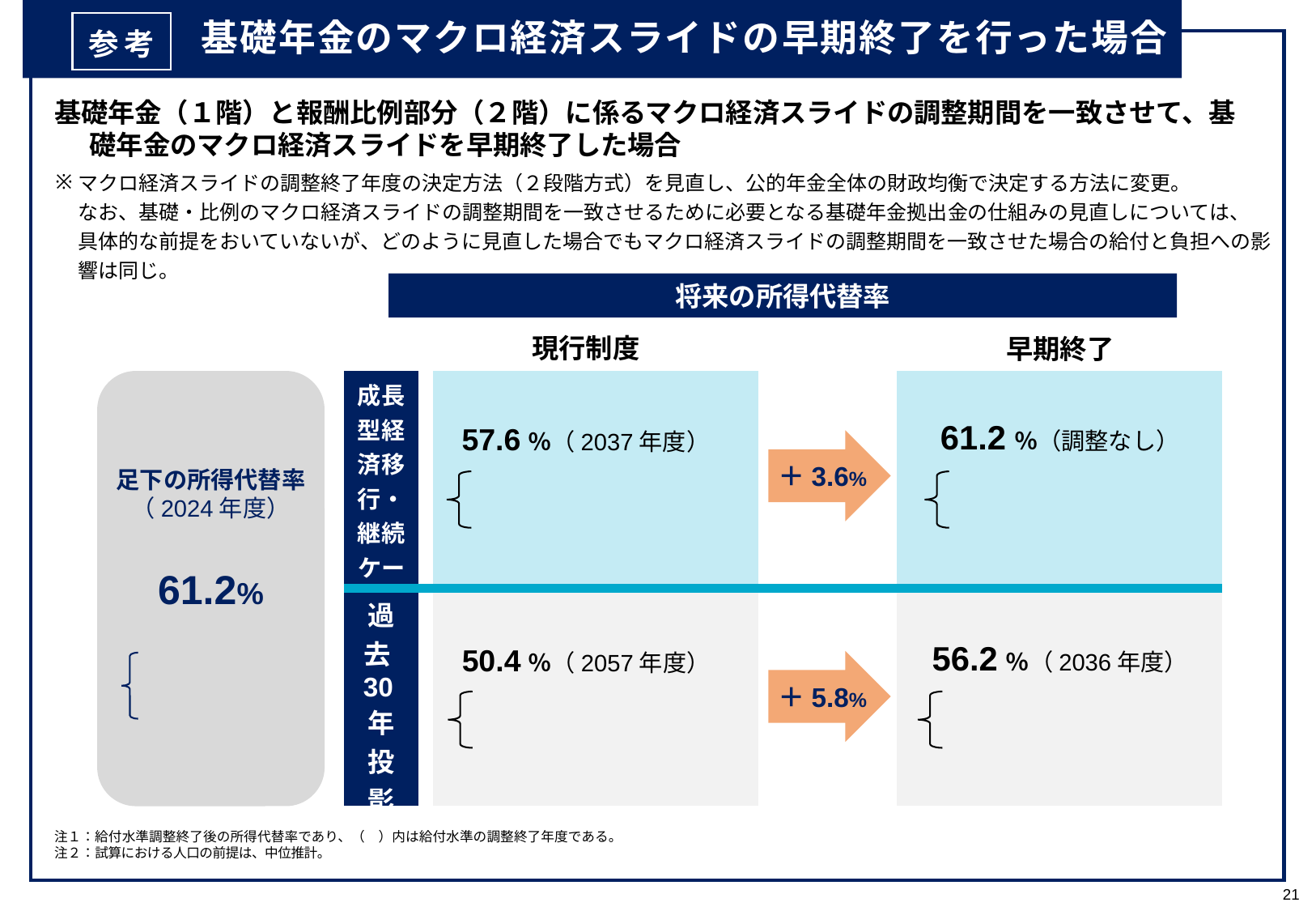

基礎年金のマクロ経済スライドの早期終了を行った場合
参考
基礎年金（１階）と報酬比例部分（２階）に係るマクロ経済スライドの調整期間を一致させて、基礎年金のマクロ経済スライドを早期終了した場合

マクロ経済スライドの調整終了年度の決定方法（２段階方式）を見直し、公的年金全体の財政均衡で決定する方法に変更。
なお、基礎・比例のマクロ経済スライドの調整期間を一致させるために必要となる基礎年金拠出金の仕組みの見直しについては、
具体的な前提をおいていないが、どのように見直した場合でもマクロ経済スライドの調整期間を一致させた場合の給付と負担への影響は同じ。
将来の所得代替率
現行制度
早期終了
61.2%
| 成長型経済移行・継続ケース |  |  |  |  |
| --- | --- | --- | --- | --- |
| 過去30年投影 |  |  |  |  |
57.6％（2037年度）
61.2％（調整なし）
 ＋3.6%
足下の所得代替率
（2024年度）
比例：25.0％ （調整なし）
基礎：32.6％ （2037年度）
比例：25.0％ （調整なし）
基礎：36.2％ （調整なし）
50.4％（2057年度）
56.2％（2036年度）
 ＋5.8%
比例：25.0％
基礎：36.2％
比例：24.9％ （2026年度）
基礎：25.5％ （2057年度）
比例：22.9％ （2036年度）
基礎：33.2％ （2036年度）
注１：給付水準調整終了後の所得代替率であり、（　）内は給付水準の調整終了年度である。
注２：試算における人口の前提は、中位推計。
21